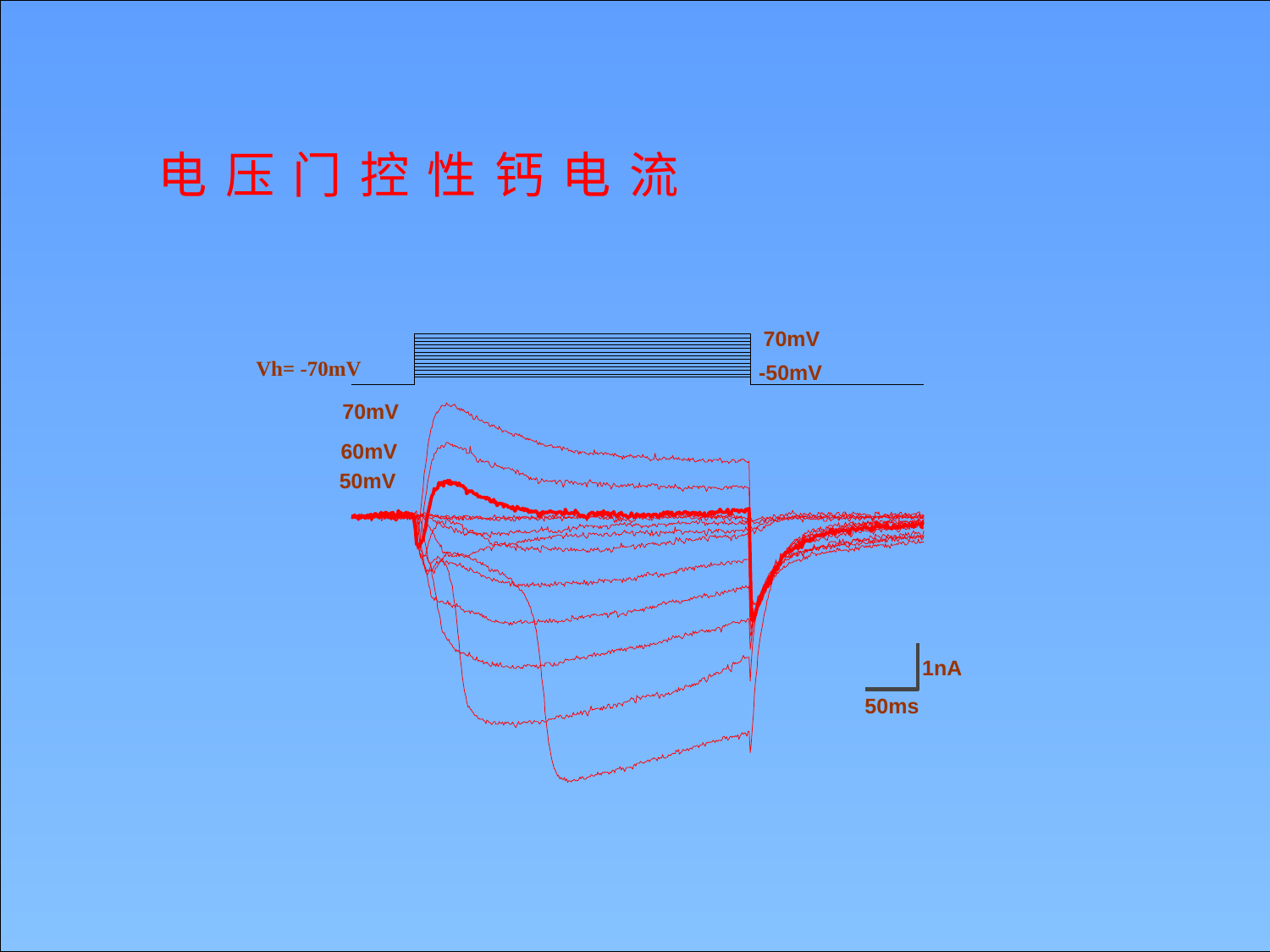

电压门控性钙电流
70mV

Vh= -70mV

-50mV

70mV

60mV

50mV

1nA
50ms